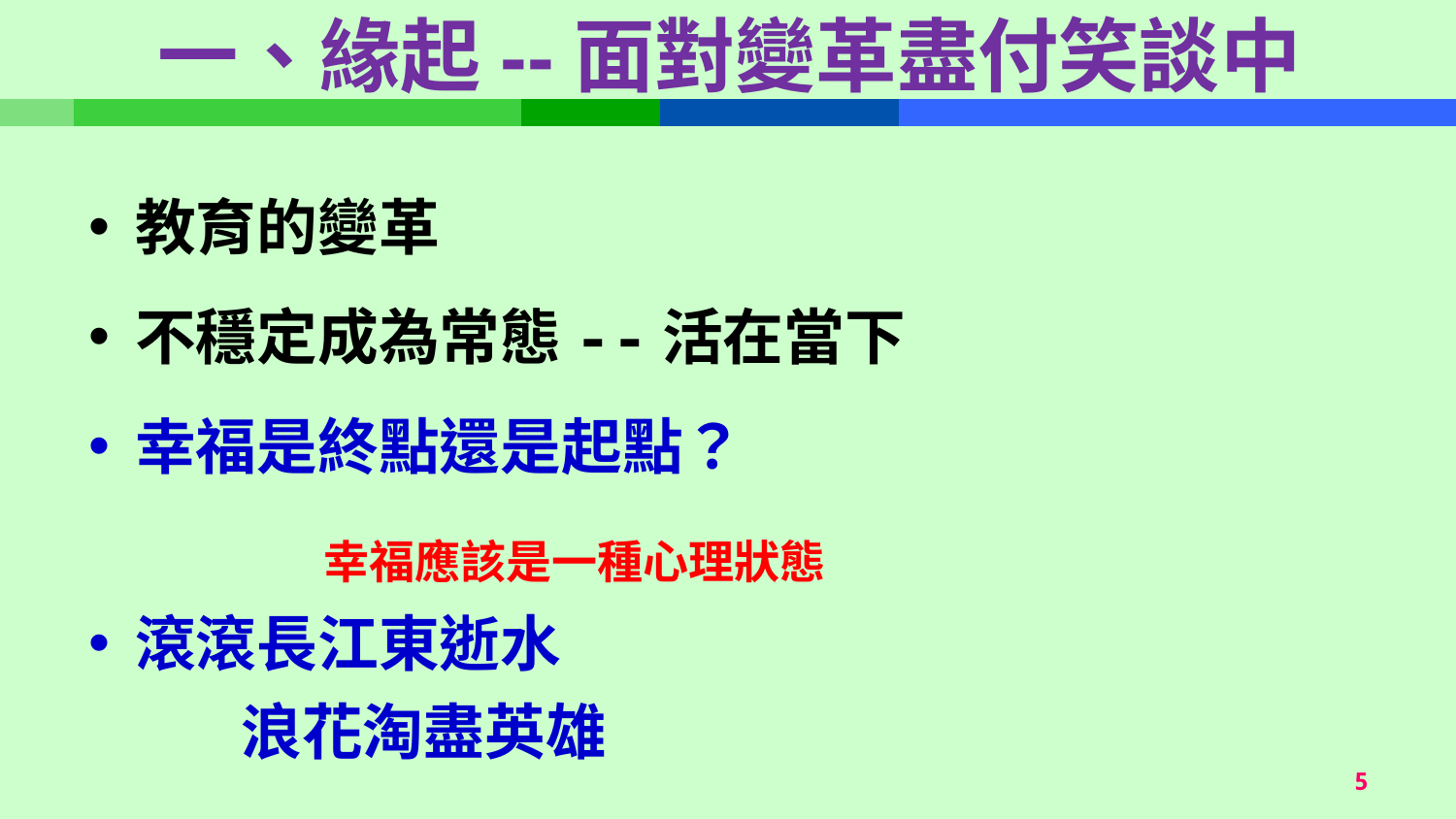

#
一、緣起--面對變革盡付笑談中
教育的變革
不穩定成為常態--活在當下
幸福是終點還是起點？
                幸福應該是一種心理狀態
滾滾長江東逝水
          浪花淘盡英雄

5